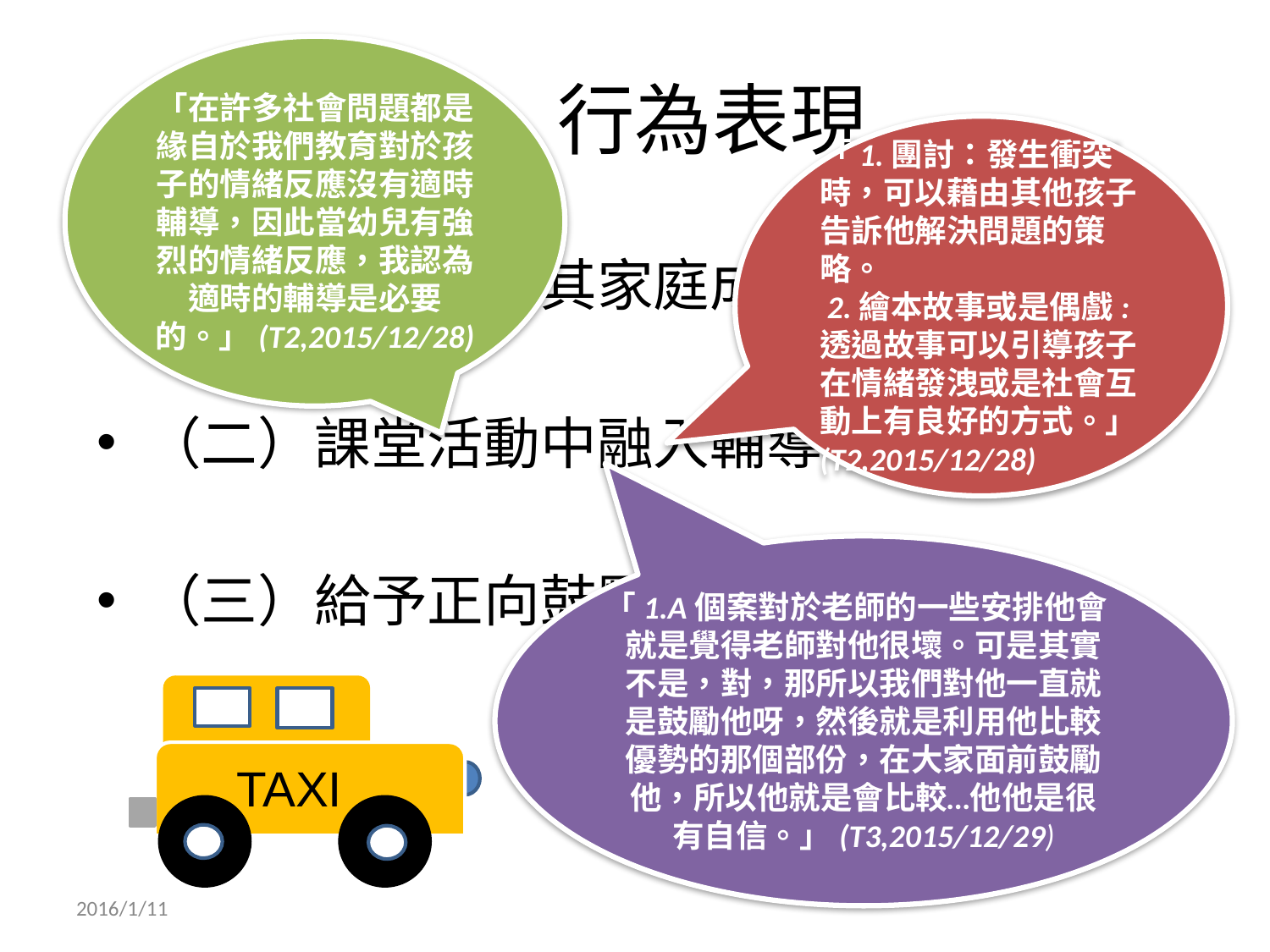

「在許多社會問題都是緣自於我們教育對於孩子的情緒反應沒有適時輔導，因此當幼兒有強烈的情緒反應，我認為適時的輔導是必要的。」(T2,2015/12/28)
# 二、行為表現
「1.團討：發生衝突時，可以藉由其他孩子告訴他解決問題的策略。
 2.繪本故事或是偶戲:透過故事可以引導孩子在情緒發洩或是社會互動上有良好的方式。」(T2,2015/12/28)
（一）與個案及其家庭成員聊天、討論

（二）課堂活動中融入輔導

（三）給予正向鼓勵

｢1.A個案對於老師的一些安排他會就是覺得老師對他很壞。可是其實不是，對，那所以我們對他一直就是鼓勵他呀，然後就是利用他比較優勢的那個部份，在大家面前鼓勵他，所以他就是會比較…他他是很有自信。」(T3,2015/12/29)

TAXI

2016/1/11